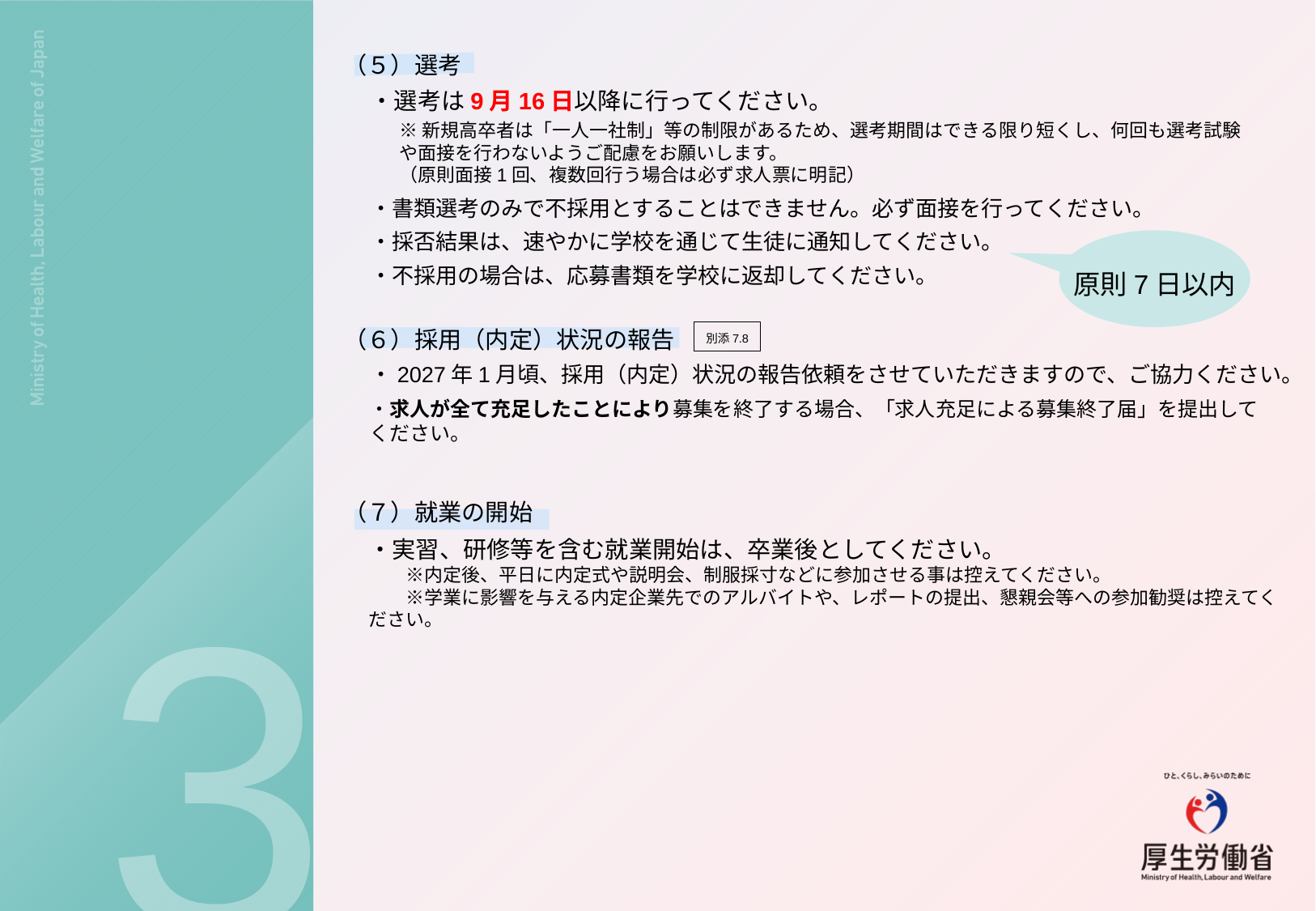

（５）選考
・選考は9月16日以降に行ってください。
※新規高卒者は「一人一社制」等の制限があるため、選考期間はできる限り短くし、何回も選考試験や面接を行わないようご配慮をお願いします。
（原則面接1回、複数回行う場合は必ず求人票に明記）
・書類選考のみで不採用とすることはできません。必ず面接を行ってください。
・採否結果は、速やかに学校を通じて生徒に通知してください。
・不採用の場合は、応募書類を学校に返却してください。

原則7日以内
（６）採用（内定）状況の報告
別添7.8
・2027年1月頃、採用（内定）状況の報告依頼をさせていただきますので、ご協力ください。
・求人が全て充足したことにより募集を終了する場合、「求人充足による募集終了届」を提出してください。
（７）就業の開始
3
・実習、研修等を含む就業開始は、卒業後としてください。
　　※内定後、平日に内定式や説明会、制服採寸などに参加させる事は控えてください。
　　※学業に影響を与える内定企業先でのアルバイトや、レポートの提出、懇親会等への参加勧奨は控えてください。